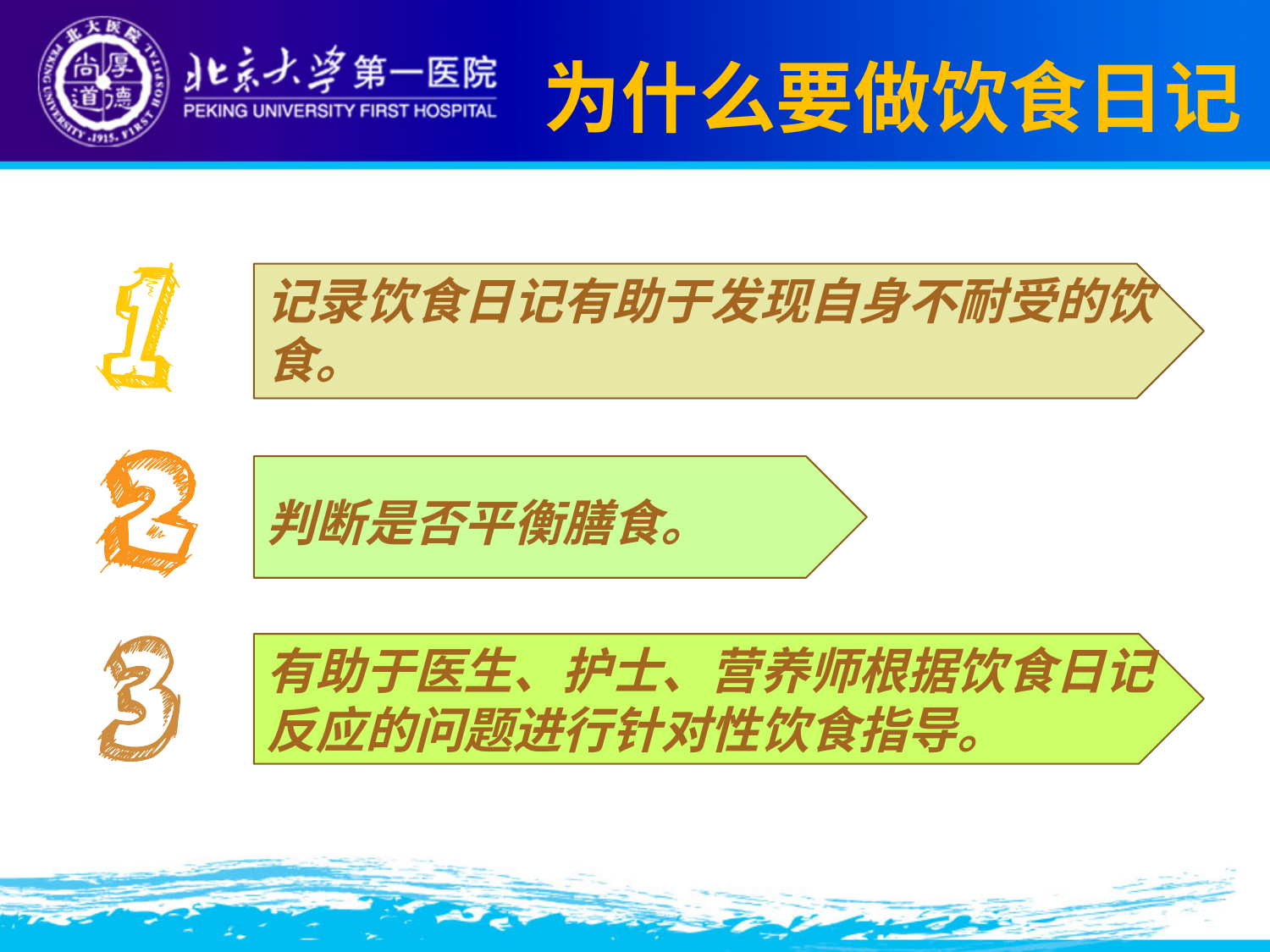

# 为什么要做饮食日记

记录饮食日记有助于发现自身不耐受的饮食。

判断是否平衡膳食。

有助于医生、护士、营养师根据饮食日记反应的问题进行针对性饮食指导。